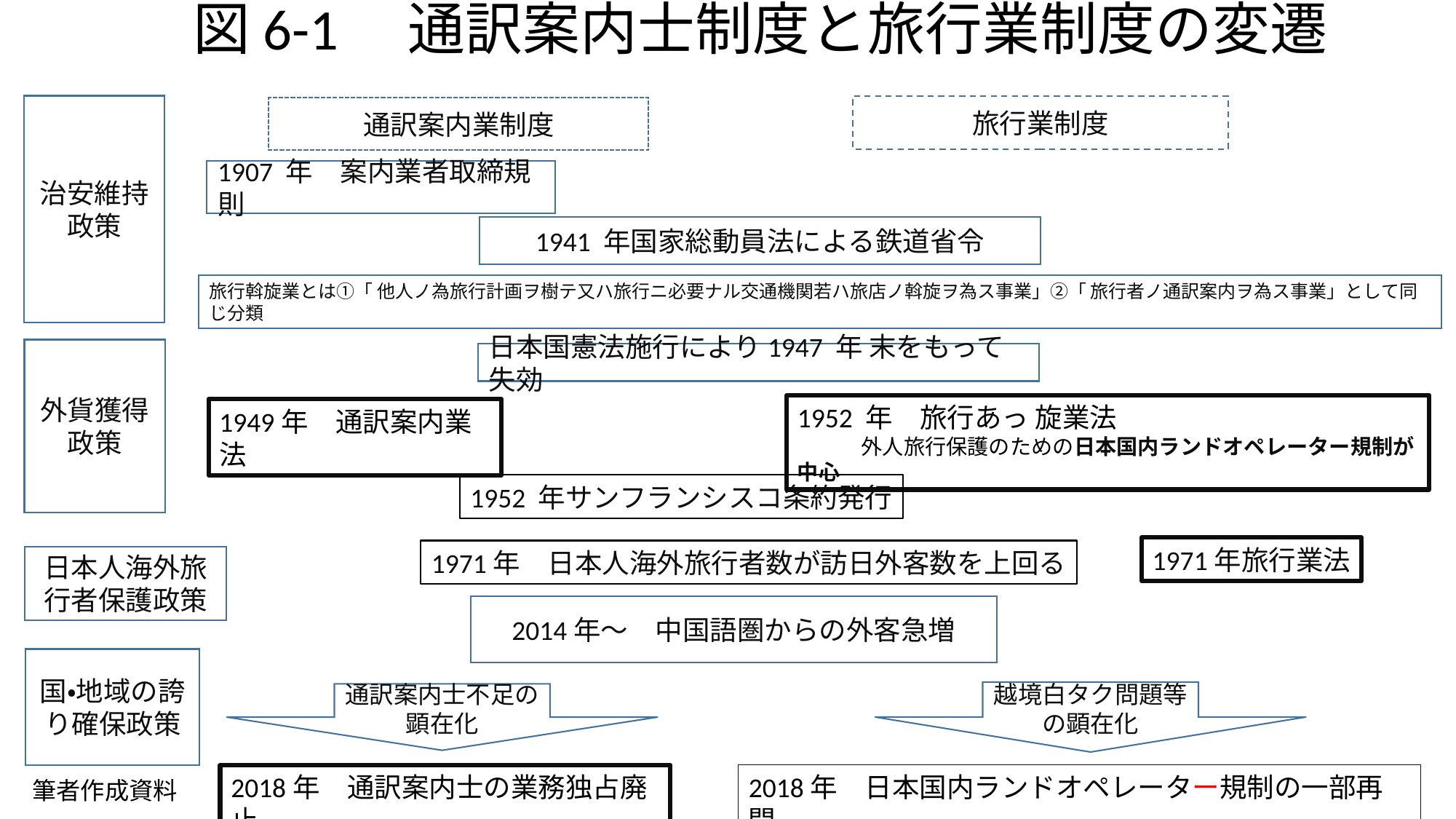

# 図6-1　通訳案内士制度と旅行業制度の変遷
治安維持政策
旅行業制度
通訳案内業制度
1907 年　案内業者取締規則
1941 年国家総動員法による鉄道省令
旅行斡旋業とは①「 他人ノ為旅行計画ヲ樹テ又ハ旅行ニ必要ナル交通機関若ハ旅店ノ斡旋ヲ為ス事業」②「 旅行者ノ通訳案内ヲ為ス事業」として同じ分類
外貨獲得
政策
日本国憲法施行により1947 年 末をもって失効
1952 年　旅行あっ 旋業法
　　　外人旅行保護のための日本国内ランドオペレーター規制が中心
1949年　通訳案内業法
1952 年サンフランシスコ条約発行
1971年旅行業法
1971年　日本人海外旅行者数が訪日外客数を上回る
日本人海外旅行者保護政策
2014年～　中国語圏からの外客急増
国・地域の誇り確保政策
越境白タク問題等の顕在化
通訳案内士不足の顕在化
2018年　通訳案内士の業務独占廃止
2018年　日本国内ランドオペレーター規制の一部再開
筆者作成資料